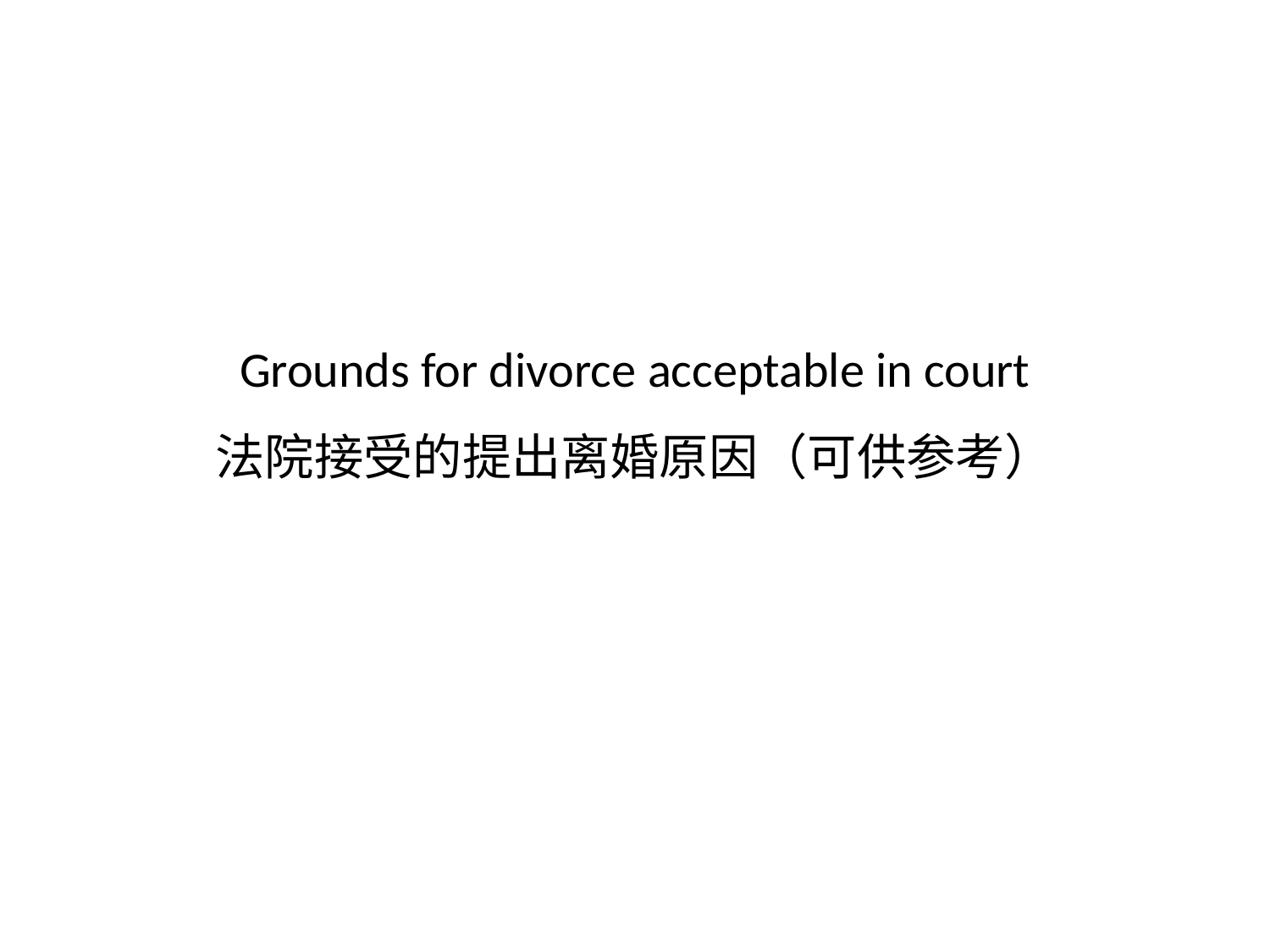

# Grounds for divorce acceptable in court 法院接受的提出离婚原因（可供参考）